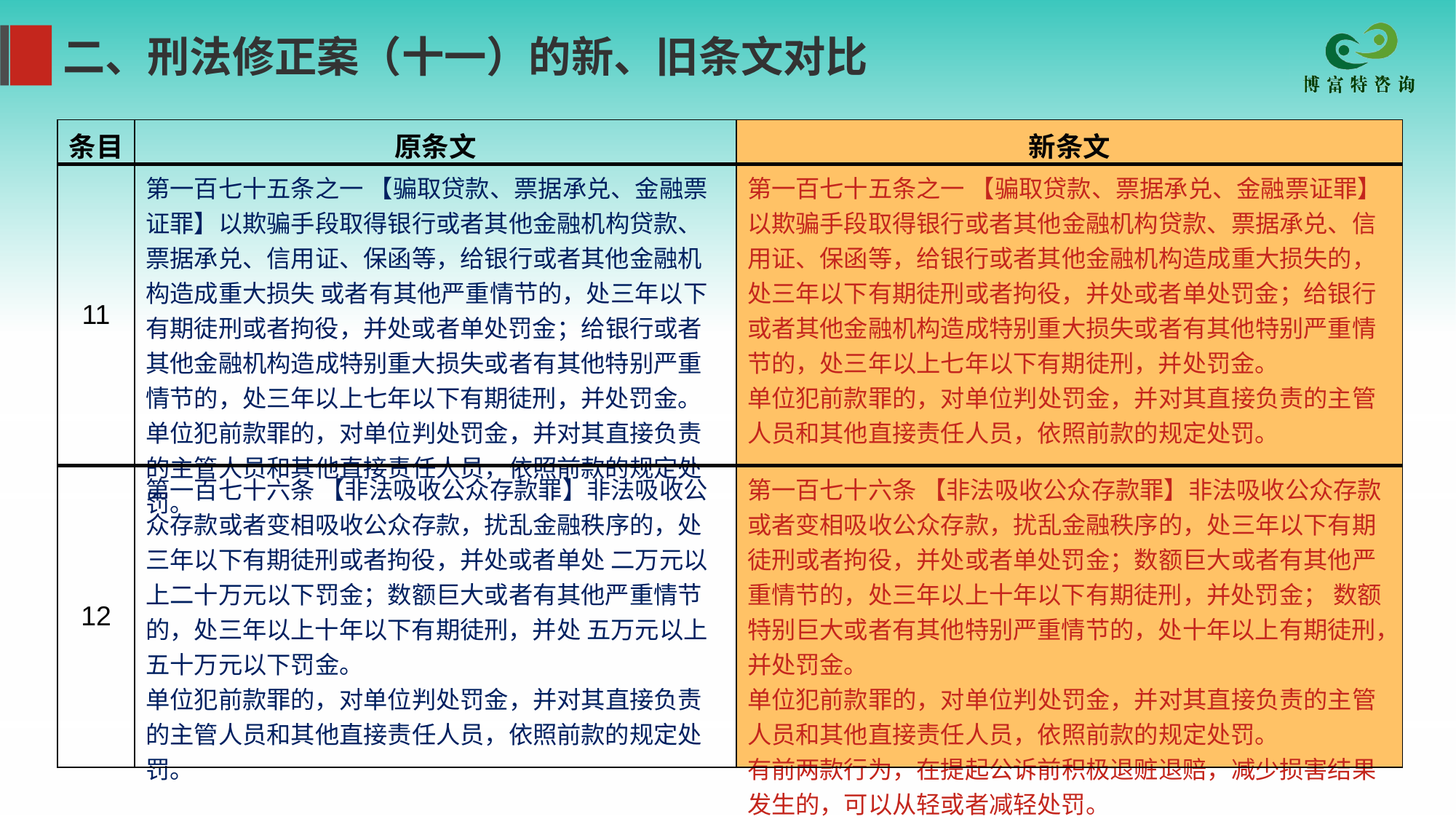

二、刑法修正案（十一）的新、旧条文对比

| 条目 | 原条文 | 新条文 |
| --- | --- | --- |
| 11 | 第一百七十五条之一 【骗取贷款、票据承兑、金融票证罪】以欺骗手段取得银行或者其他金融机构贷款、票据承兑、信用证、保函等，给银行或者其他金融机构造成重大损失 或者有其他严重情节的，处三年以下有期徒刑或者拘役，并处或者单处罚金；给银行或者其他金融机构造成特别重大损失或者有其他特别严重情节的，处三年以上七年以下有期徒刑，并处罚金。 单位犯前款罪的，对单位判处罚金，并对其直接负责的主管人员和其他直接责任人员，依照前款的规定处罚。 | 第一百七十五条之一 【骗取贷款、票据承兑、金融票证罪】以欺骗手段取得银行或者其他金融机构贷款、票据承兑、信用证、保函等，给银行或者其他金融机构造成重大损失的，处三年以下有期徒刑或者拘役，并处或者单处罚金；给银行或者其他金融机构造成特别重大损失或者有其他特别严重情节的，处三年以上七年以下有期徒刑，并处罚金。 单位犯前款罪的，对单位判处罚金，并对其直接负责的主管人员和其他直接责任人员，依照前款的规定处罚。 |
| 12 | 第一百七十六条 【非法吸收公众存款罪】非法吸收公众存款或者变相吸收公众存款，扰乱金融秩序的，处三年以下有期徒刑或者拘役，并处或者单处 二万元以上二十万元以下罚金；数额巨大或者有其他严重情节的，处三年以上十年以下有期徒刑，并处 五万元以上五十万元以下罚金。 单位犯前款罪的，对单位判处罚金，并对其直接负责的主管人员和其他直接责任人员，依照前款的规定处罚。 | 第一百七十六条 【非法吸收公众存款罪】非法吸收公众存款或者变相吸收公众存款，扰乱金融秩序的，处三年以下有期徒刑或者拘役，并处或者单处罚金；数额巨大或者有其他严重情节的，处三年以上十年以下有期徒刑，并处罚金； 数额特别巨大或者有其他特别严重情节的，处十年以上有期徒刑，并处罚金。 单位犯前款罪的，对单位判处罚金，并对其直接负责的主管人员和其他直接责任人员，依照前款的规定处罚。 有前两款行为，在提起公诉前积极退赃退赔，减少损害结果发生的，可以从轻或者减轻处罚。 |